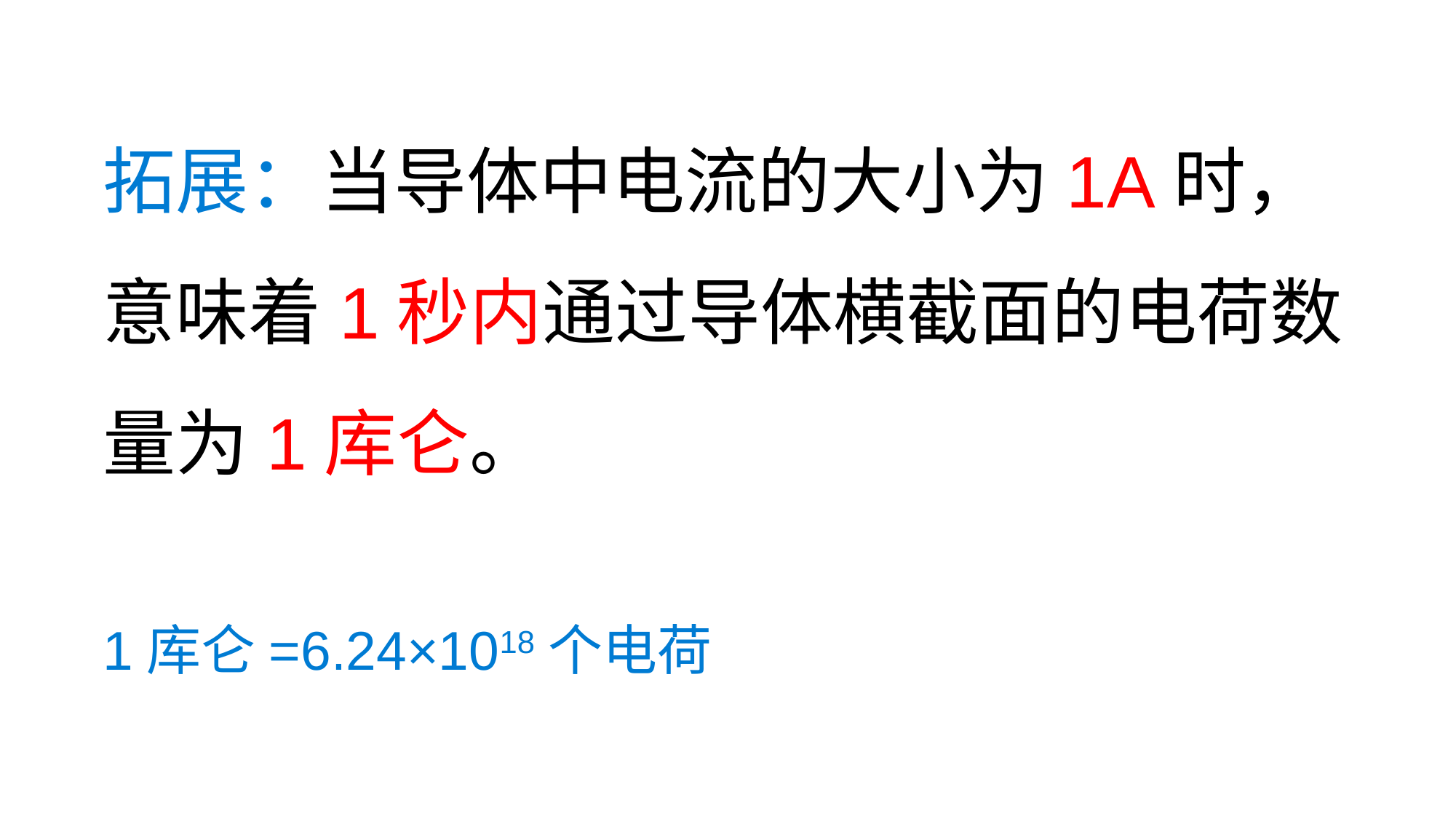

拓展：当导体中电流的大小为1A时，意味着1秒内通过导体横截面的电荷数量为1库仑。

1库仑=6.24×1018个电荷